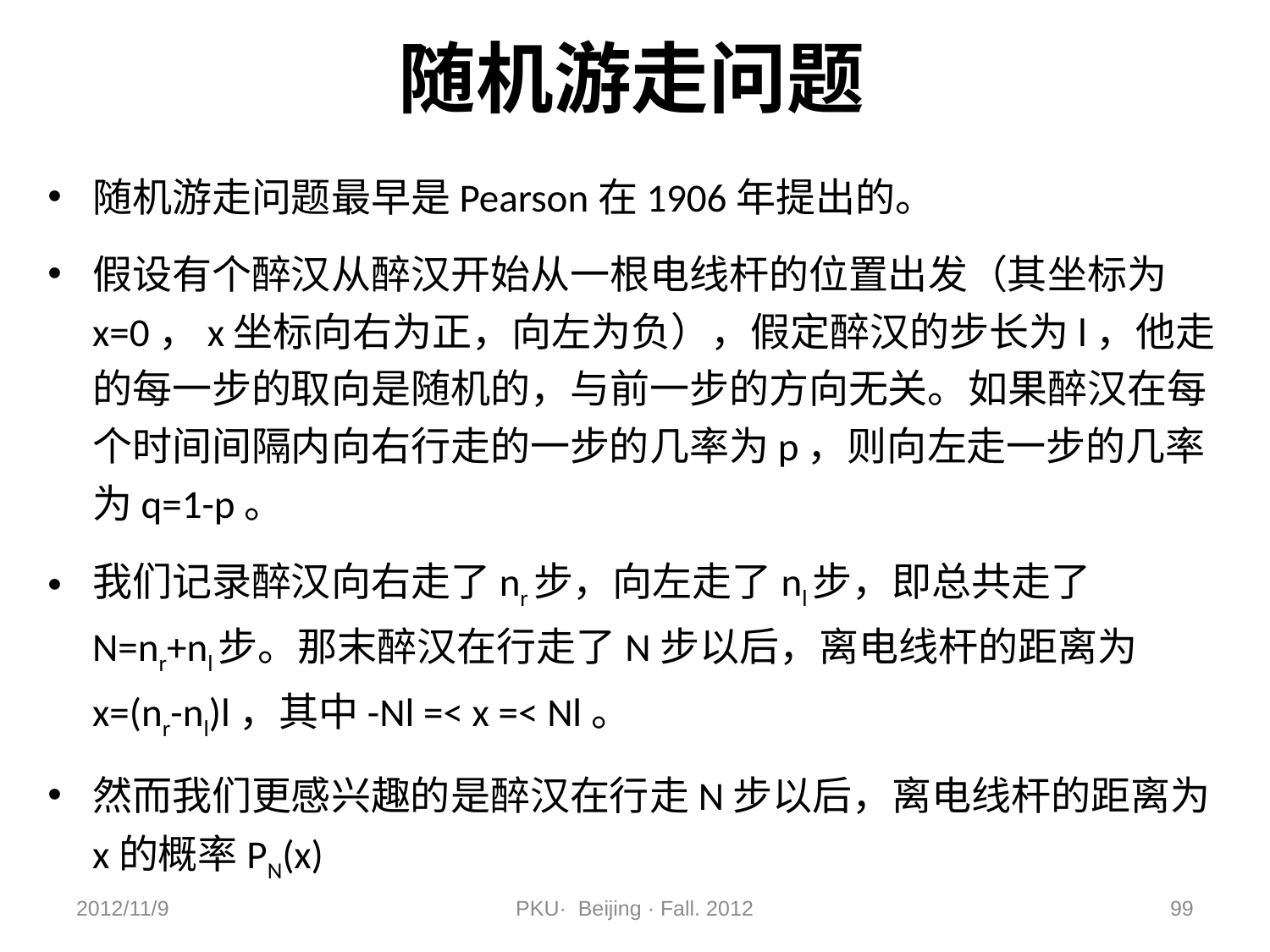

# 随机游走问题
随机游走问题最早是Pearson在1906年提出的。
假设有个醉汉从醉汉开始从一根电线杆的位置出发（其坐标为x=0，x坐标向右为正，向左为负），假定醉汉的步长为l，他走的每一步的取向是随机的，与前一步的方向无关。如果醉汉在每个时间间隔内向右行走的一步的几率为p，则向左走一步的几率为q=1-p。
我们记录醉汉向右走了nr步，向左走了nl步，即总共走了N=nr+nl步。那末醉汉在行走了N步以后，离电线杆的距离为x=(nr-nl)l，其中-Nl =< x =< Nl。
然而我们更感兴趣的是醉汉在行走N步以后，离电线杆的距离为x的概率PN(x)
2012/11/9
PKU·  Beijing · Fall. 2012
99